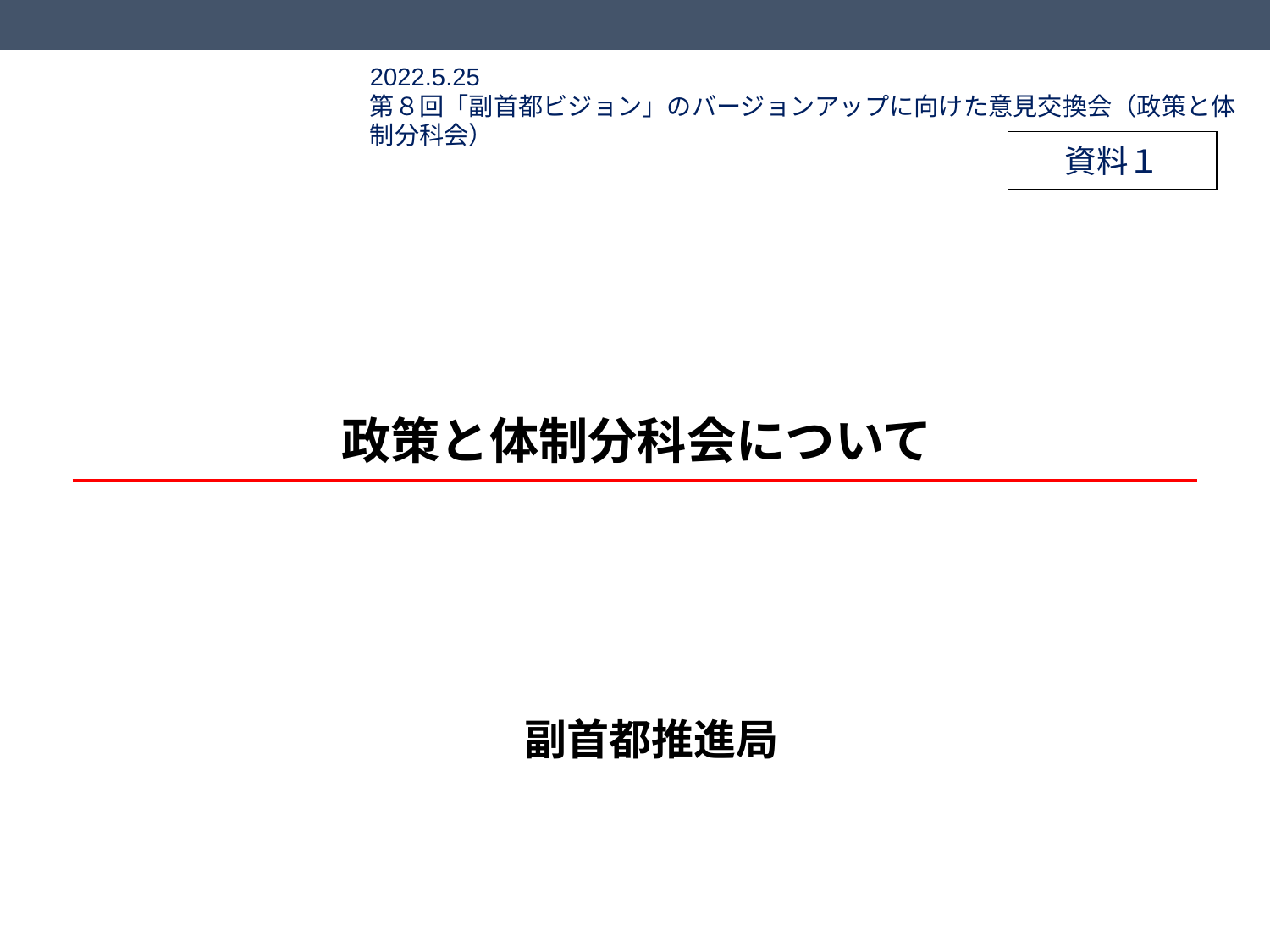

2022.5.25
第８回「副首都ビジョン」のバージョンアップに向けた意見交換会（政策と体制分科会）
資料１
# 政策と体制分科会について

副首都推進局